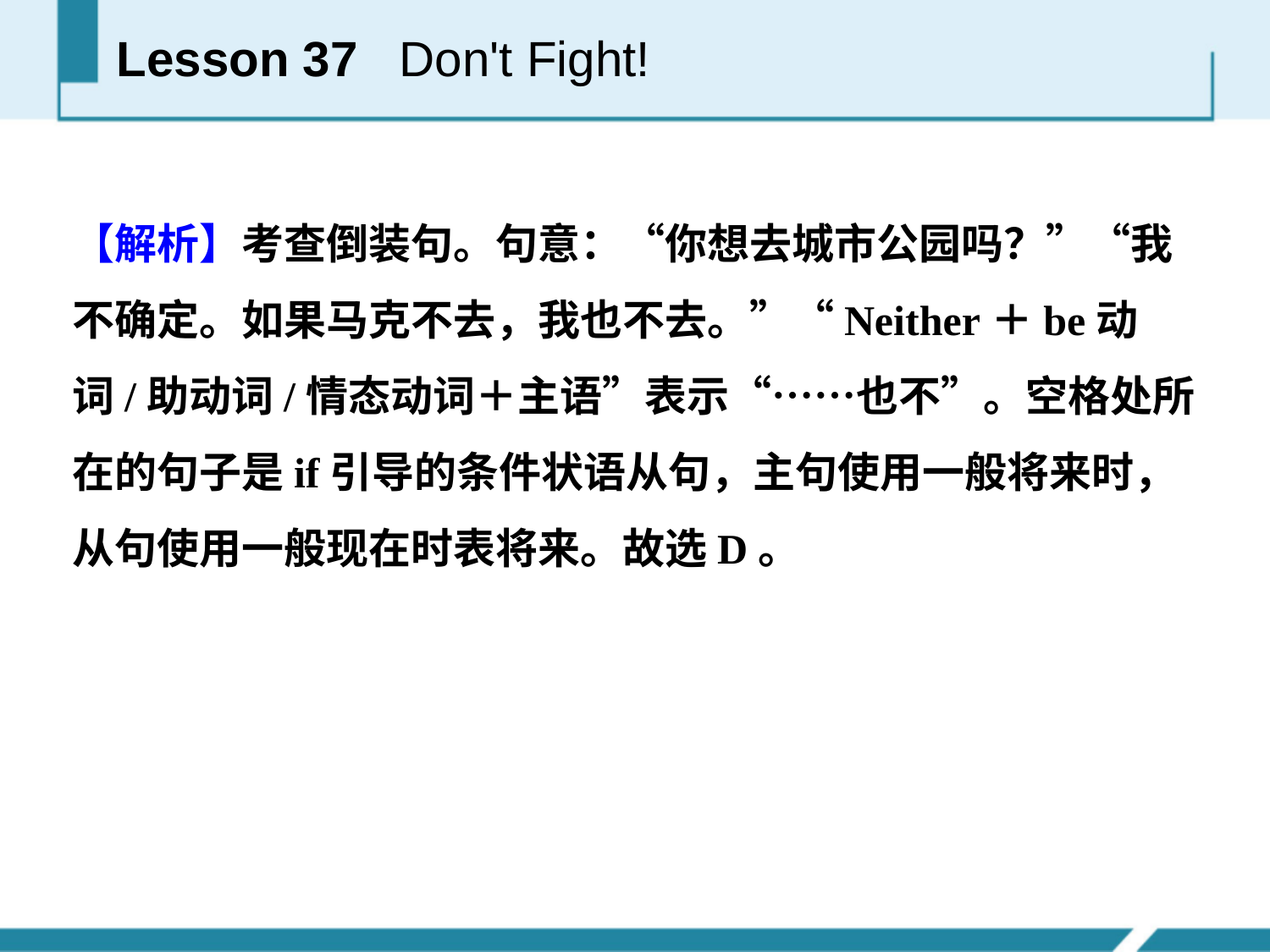

【解析】考查倒装句。句意：“你想去城市公园吗？”“我不确定。如果马克不去，我也不去。”“Neither＋be动词/助动词/情态动词＋主语”表示“……也不”。空格处所在的句子是if引导的条件状语从句，主句使用一般将来时，从句使用一般现在时表将来。故选D。